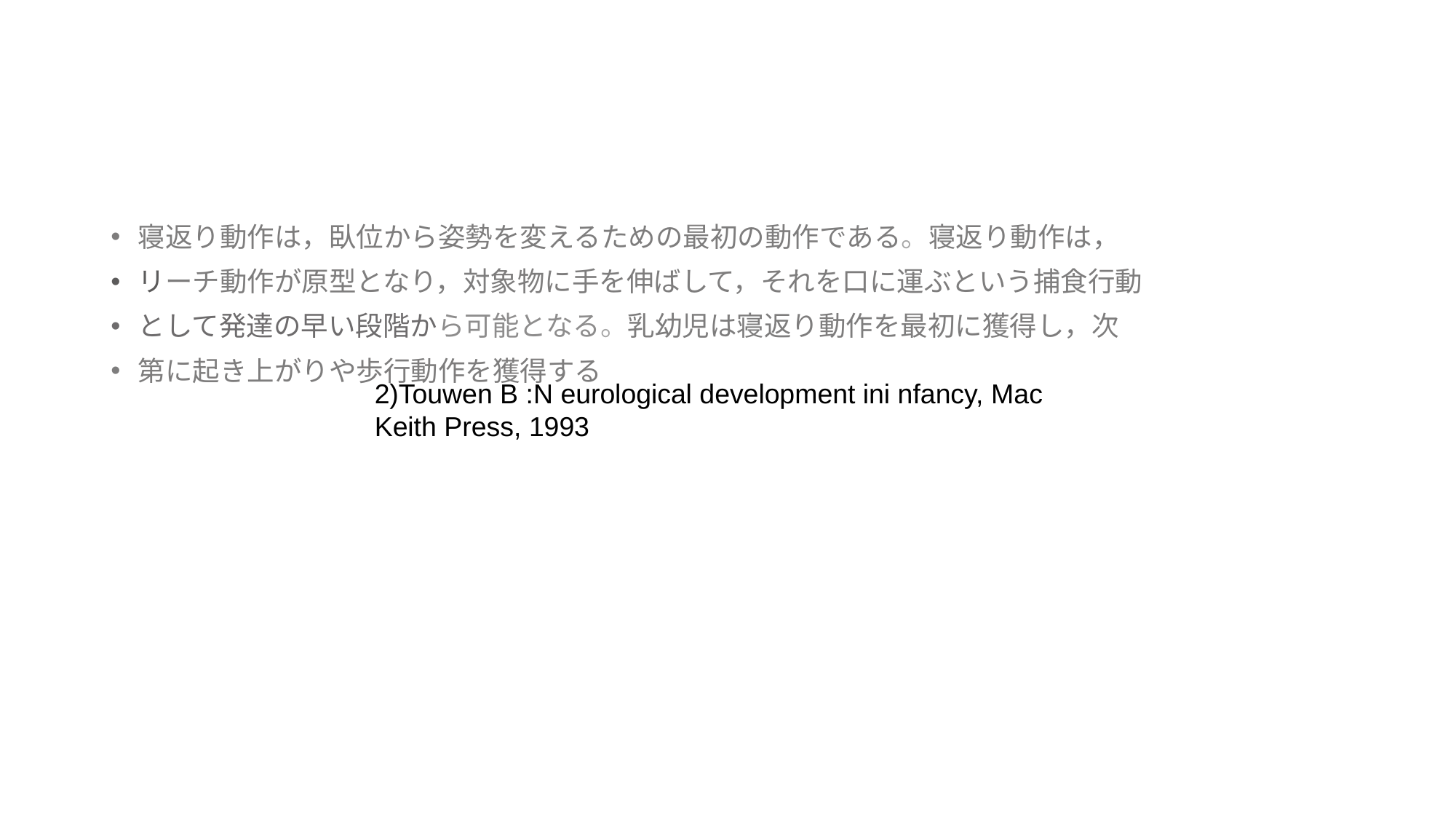

#
寝返り動作は，臥位から姿勢を変えるための最初の動作である。寝返り動作は，
リーチ動作が原型となり，対象物に手を伸ばして，それを口に運ぶという捕食行動
として発達の早い段階から可能となる。乳幼児は寝返り動作を最初に獲得し，次
第に起き上がりや歩行動作を獲得する
2)Touwen B :N eurological development ini nfancy, Mac Keith Press, 1993